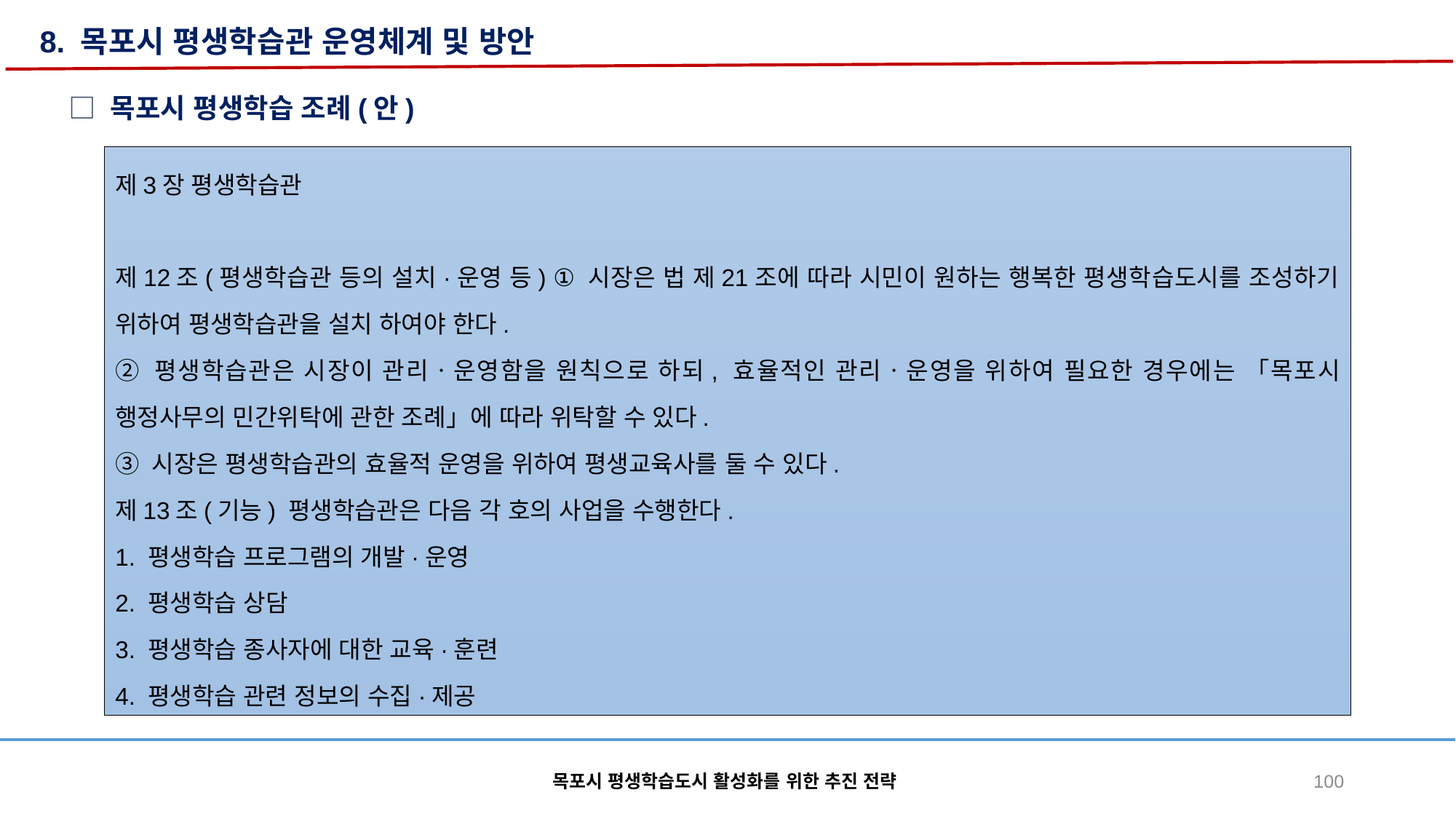

8. 목포시 평생학습관 운영체계 및 방안
□ 목포시 평생학습 조례(안)
제3장 평생학습관

제12조(평생학습관 등의 설치·운영 등) ① 시장은 법 제21조에 따라 시민이 원하는 행복한 평생학습도시를 조성하기 위하여 평생학습관을 설치 하여야 한다.
② 평생학습관은 시장이 관리ㆍ운영함을 원칙으로 하되, 효율적인 관리ㆍ운영을 위하여 필요한 경우에는 「목포시 행정사무의 민간위탁에 관한 조례」에 따라 위탁할 수 있다.
③ 시장은 평생학습관의 효율적 운영을 위하여 평생교육사를 둘 수 있다.
제13조(기능) 평생학습관은 다음 각 호의 사업을 수행한다.
1. 평생학습 프로그램의 개발·운영
2. 평생학습 상담
3. 평생학습 종사자에 대한 교육·훈련
4. 평생학습 관련 정보의 수집·제공
목포시 평생학습도시 활성화를 위한 추진 전략
100